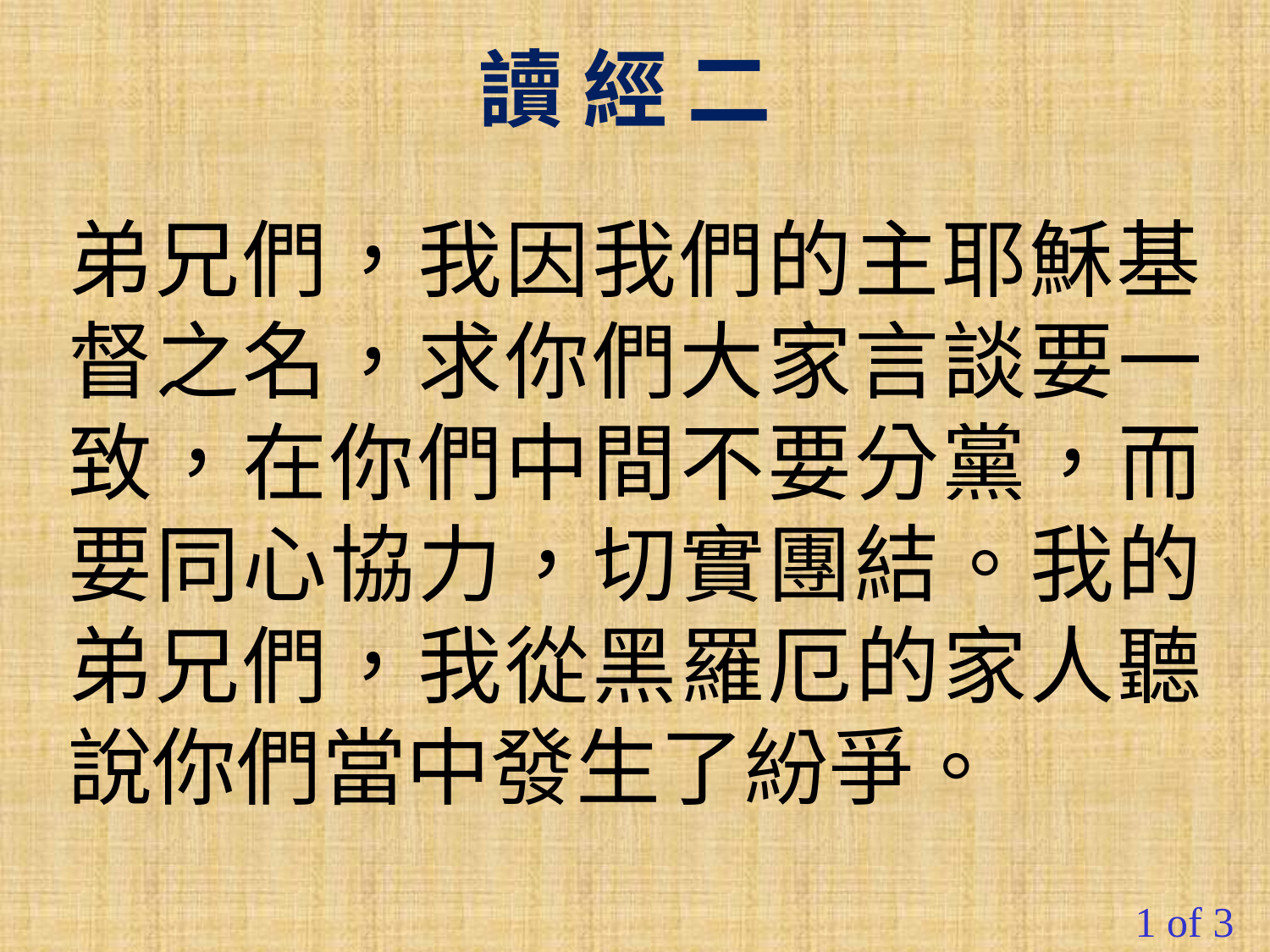

讀 經 二

弟兄們，我因我們的主耶穌基督之名，求你們大家言談要一致，在你們中間不要分黨，而要同心協力，切實團結。我的弟兄們，我從黑羅厄的家人聽說你們當中發生了紛爭。
1 of 3